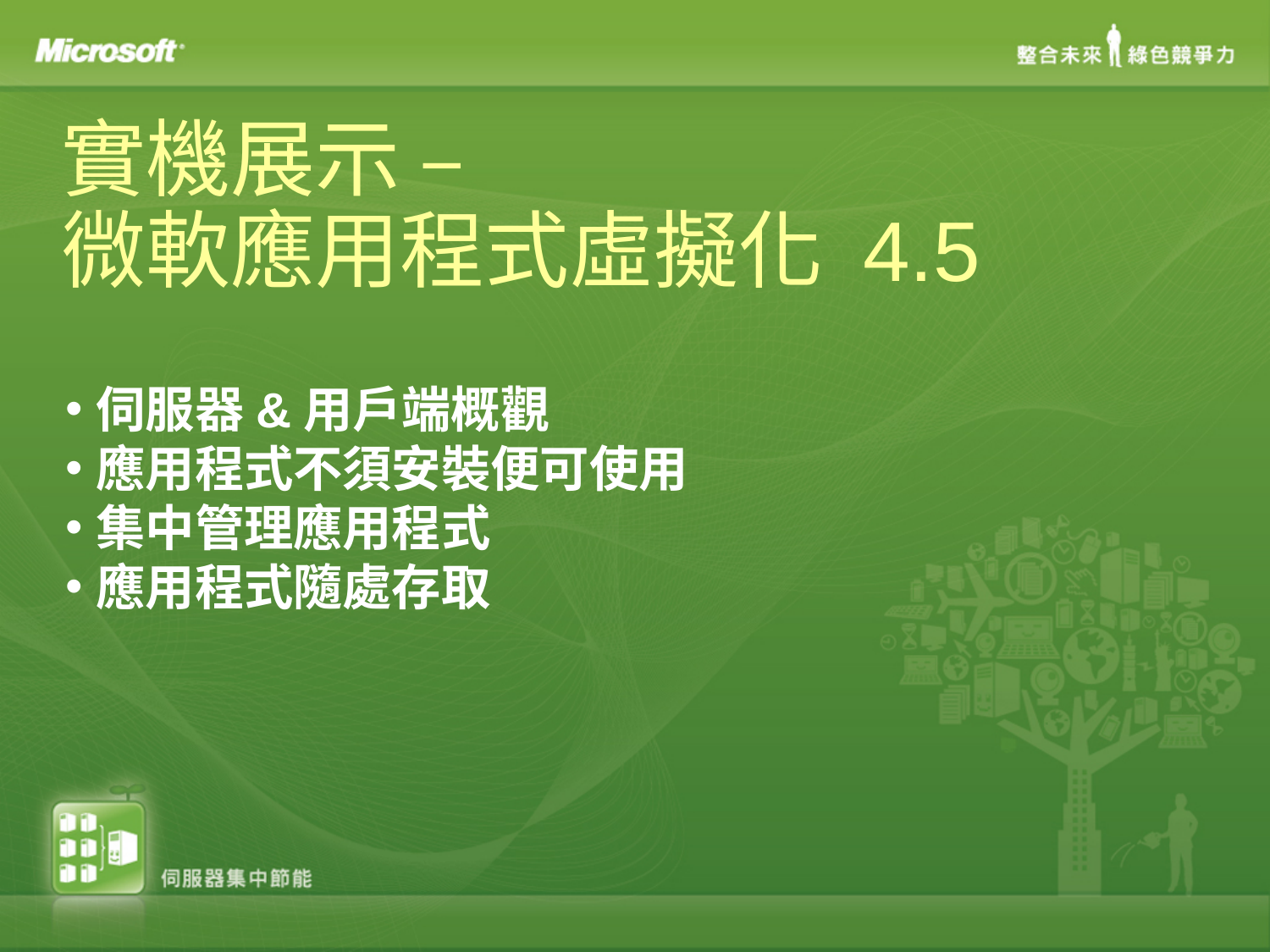

實機展示 –
微軟應用程式虛擬化 4.5
伺服器&用戶端概觀
應用程式不須安裝便可使用
集中管理應用程式
應用程式隨處存取